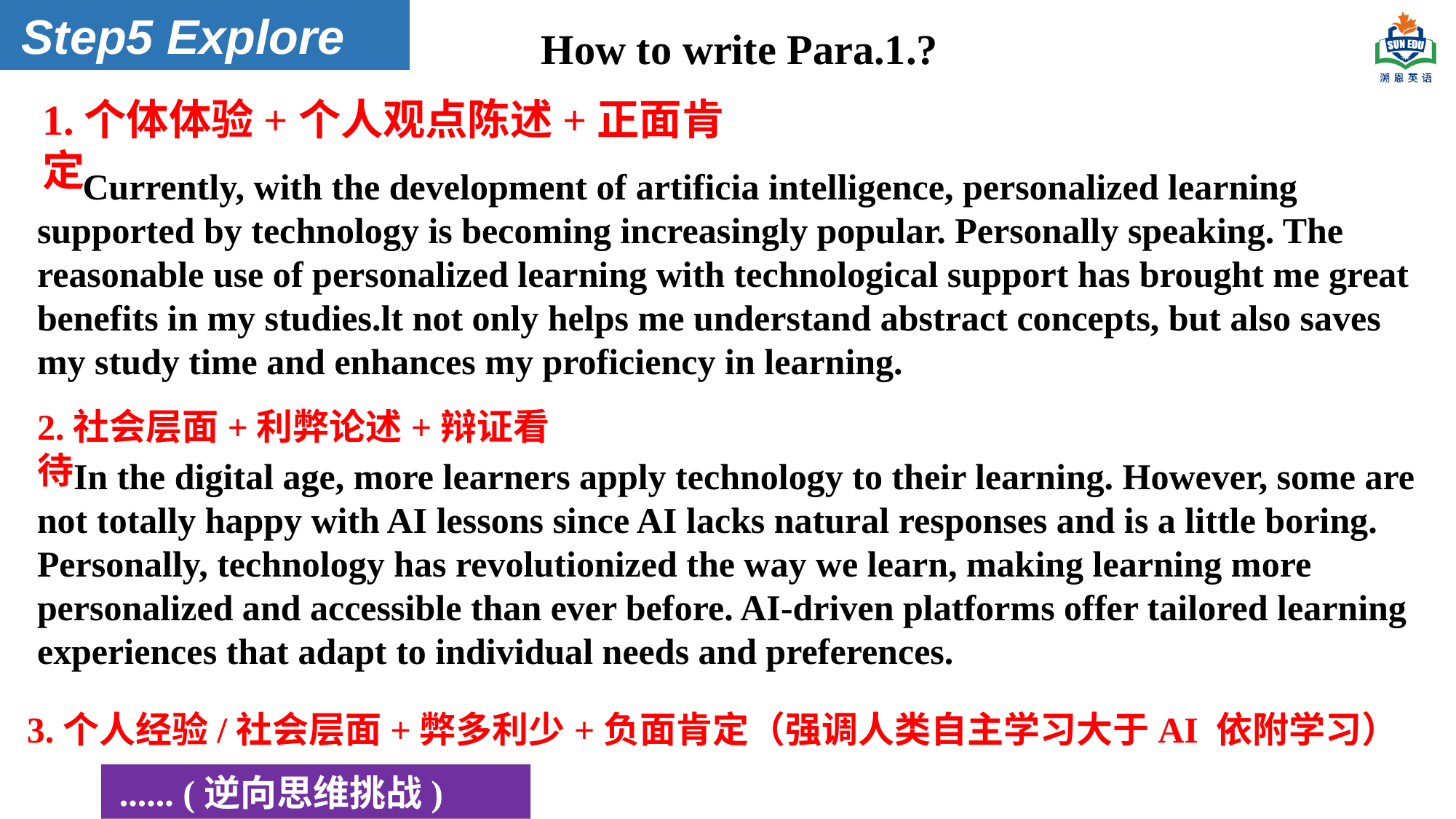

Step5 Explore
How to write Para.1.?
1.个体体验+个人观点陈述+正面肯定

     Currently, with the development of artificia intelligence, personalized learning supported by technology is becoming increasingly popular. Personally speaking. The reasonable use of personalized learning with technological support has brought me great benefits in my studies.lt not only helps me understand abstract concepts, but also saves my study time and enhances my proficiency in learning.
2.社会层面+利弊论述+辩证看待
    In the digital age, more learners apply technology to their learning. However, some are not totally happy with AI lessons since AI lacks natural responses and is a little boring. Personally, technology has revolutionized the way we learn, making learning more personalized and accessible than ever before. AI-driven platforms offer tailored learning experiences that adapt to individual needs and preferences.
3.个人经验/社会层面+弊多利少+负面肯定（强调人类自主学习大于AI 依附学习）
 ...... (逆向思维挑战)